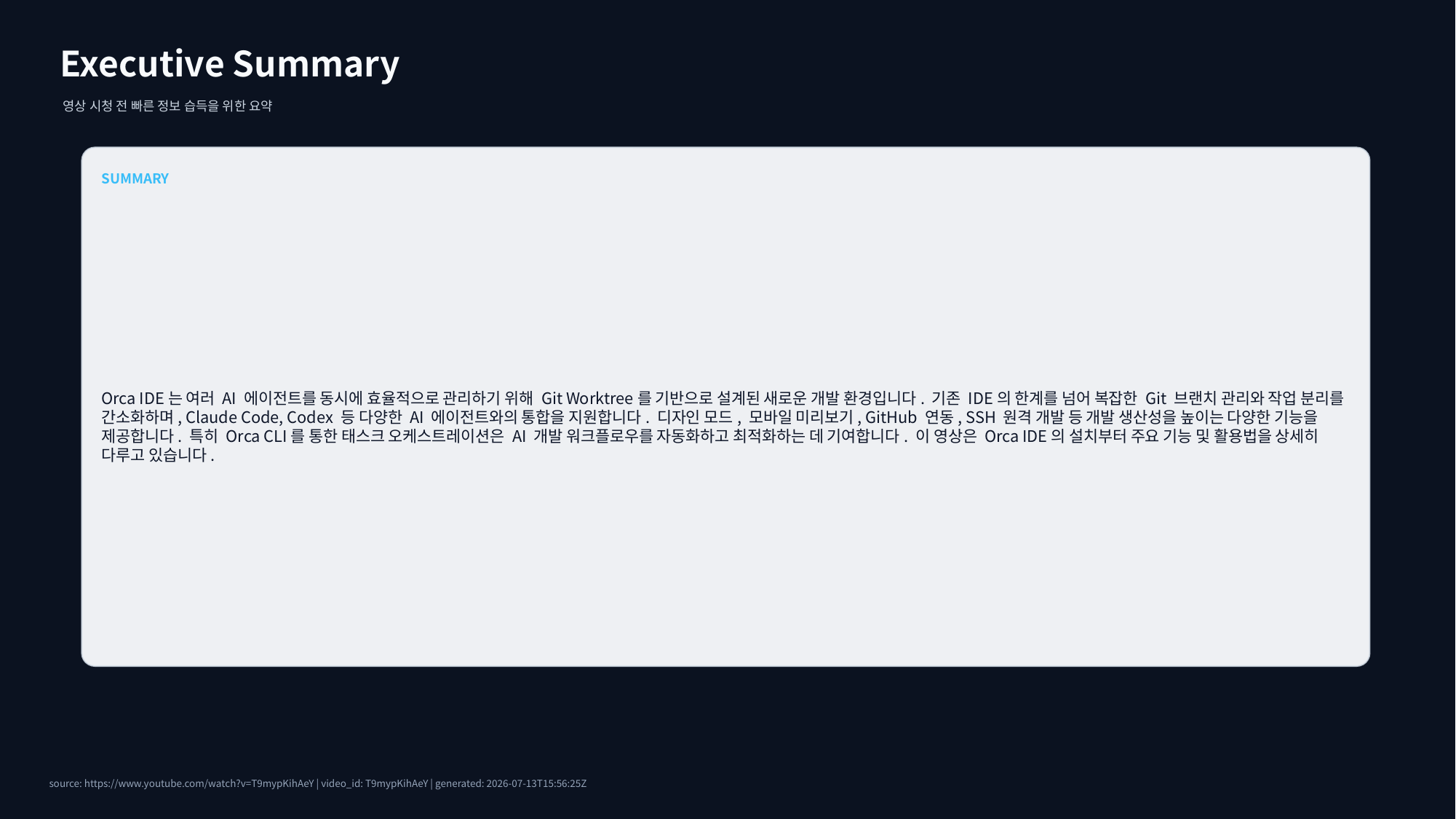

Executive Summary
영상 시청 전 빠른 정보 습득을 위한 요약

SUMMARY
Orca IDE는 여러 AI 에이전트를 동시에 효율적으로 관리하기 위해 Git Worktree를 기반으로 설계된 새로운 개발 환경입니다. 기존 IDE의 한계를 넘어 복잡한 Git 브랜치 관리와 작업 분리를 간소화하며, Claude Code, Codex 등 다양한 AI 에이전트와의 통합을 지원합니다. 디자인 모드, 모바일 미리보기, GitHub 연동, SSH 원격 개발 등 개발 생산성을 높이는 다양한 기능을 제공합니다. 특히 Orca CLI를 통한 태스크 오케스트레이션은 AI 개발 워크플로우를 자동화하고 최적화하는 데 기여합니다. 이 영상은 Orca IDE의 설치부터 주요 기능 및 활용법을 상세히 다루고 있습니다.
source: https://www.youtube.com/watch?v=T9mypKihAeY | video_id: T9mypKihAeY | generated: 2026-07-13T15:56:25Z